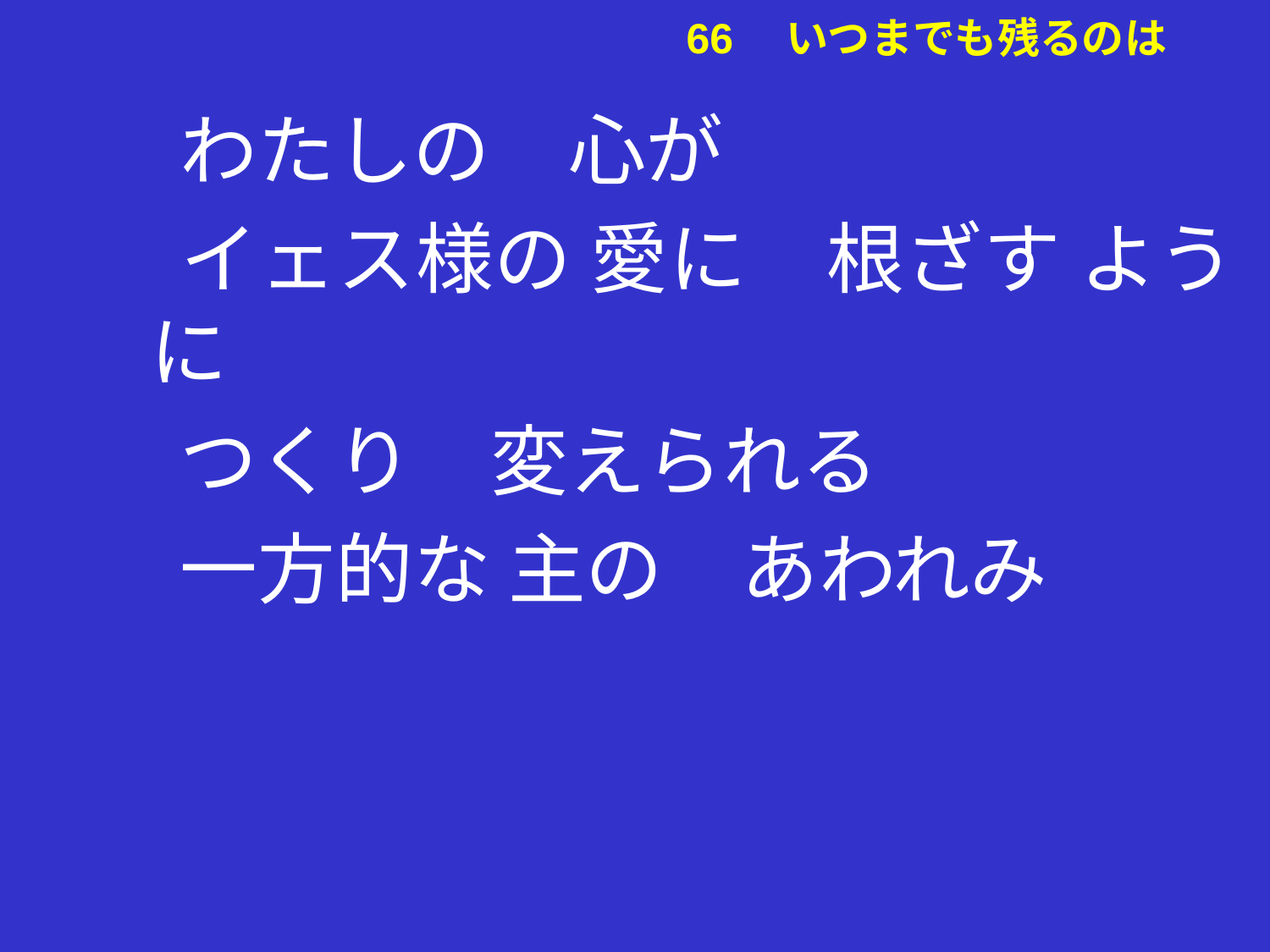

わたしの　心が
　イェス様の 愛に　根ざす ように
　つくり　変えられる
　一方的な 主の　あわれみ

# 66　いつまでも残るのは